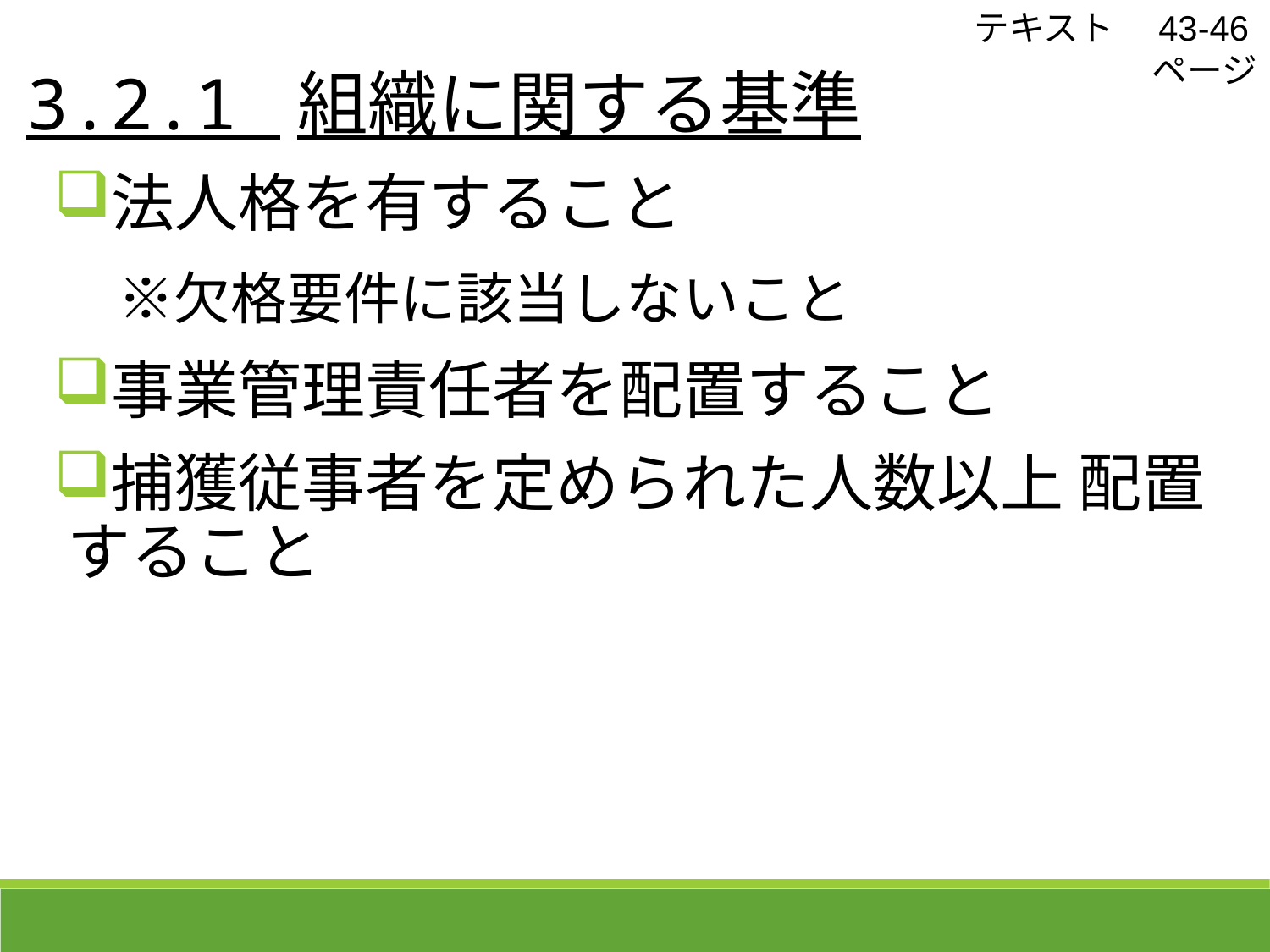

テキスト　43-46ページ
 3.2.1 組織に関する基準
法人格を有すること
　※欠格要件に該当しないこと
事業管理責任者を配置すること
捕獲従事者を定められた人数以上 配置すること